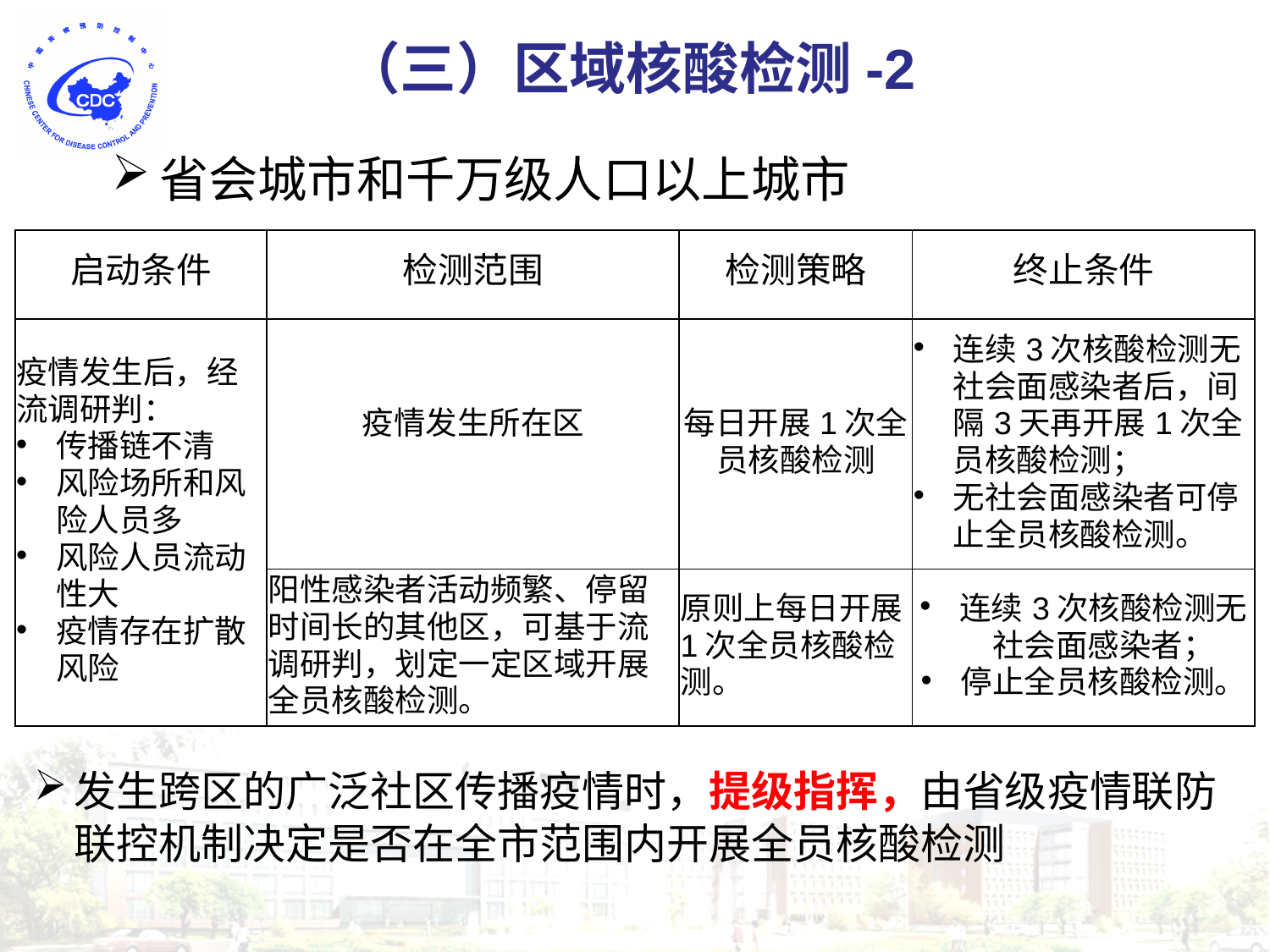

（三）区域核酸检测-2
省会城市和千万级人口以上城市
| 启动条件 | 检测范围 | 检测策略 | 终止条件 |
| --- | --- | --- | --- |
| 疫情发生后，经流调研判： 传播链不清 风险场所和风险人员多 风险人员流动性大 疫情存在扩散风险 | 疫情发生所在区 | 每日开展1次全员核酸检测 | 连续3次核酸检测无社会面感染者后，间隔3天再开展1次全员核酸检测； 无社会面感染者可停止全员核酸检测。 |
|  | 阳性感染者活动频繁、停留时间长的其他区，可基于流调研判，划定一定区域开展全员核酸检测。 | 原则上每日开展1次全员核酸检测。 | 连续3次核酸检测无社会面感染者； 停止全员核酸检测。 |
发生跨区的广泛社区传播疫情时，提级指挥，由省级疫情联防联控机制决定是否在全市范围内开展全员核酸检测